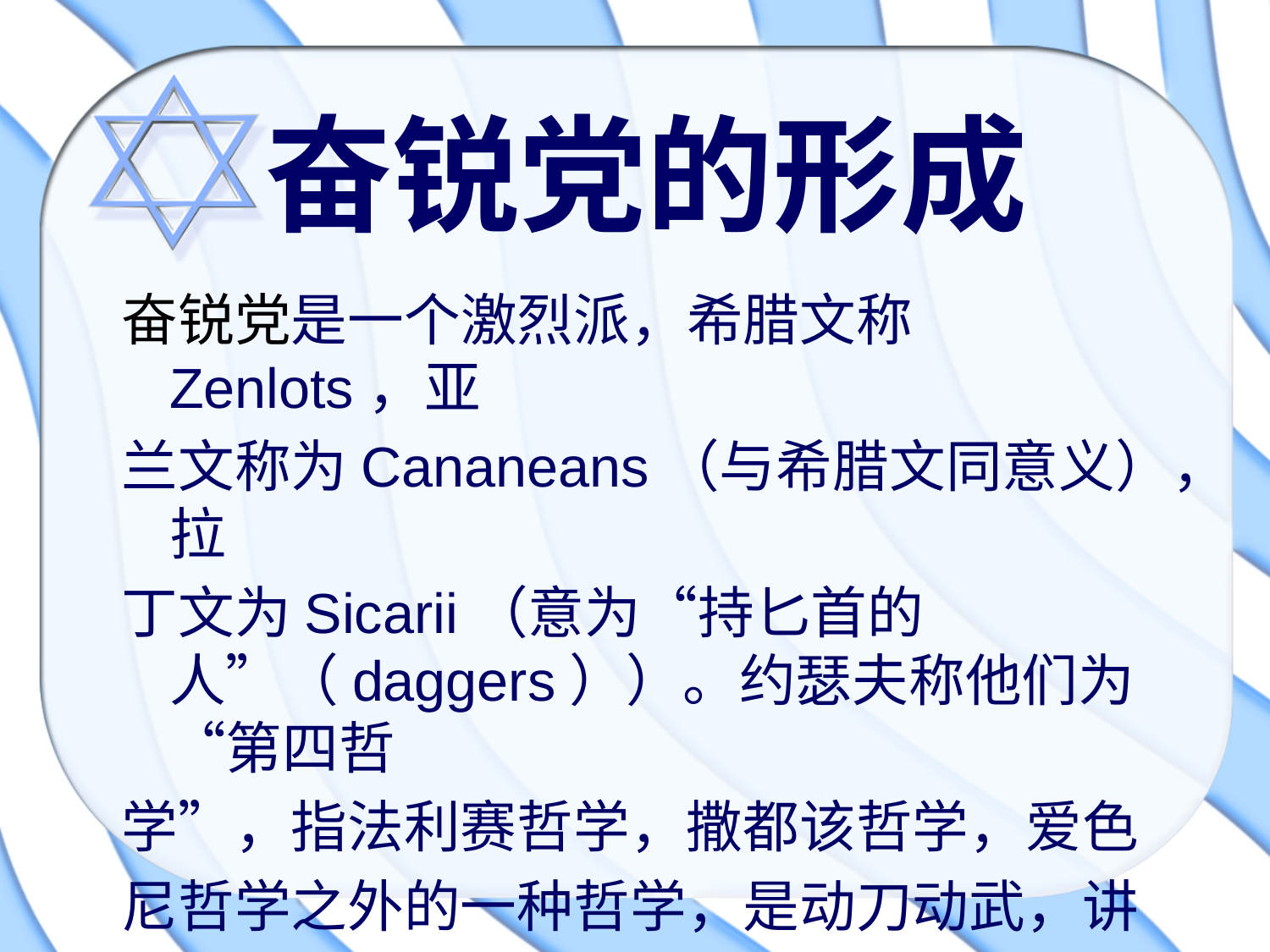

奋锐党的形成
奋锐党是一个激烈派，希腊文称Zenlots，亚
兰文称为Cananeans（与希腊文同意义），拉
丁文为Sicarii（意为“持匕首的人”（daggers））。约瑟夫称他们为“第四哲
学”，指法利赛哲学，撒都该哲学，爱色
尼哲学之外的一种哲学，是动刀动武，讲
打讲杀的哲学。